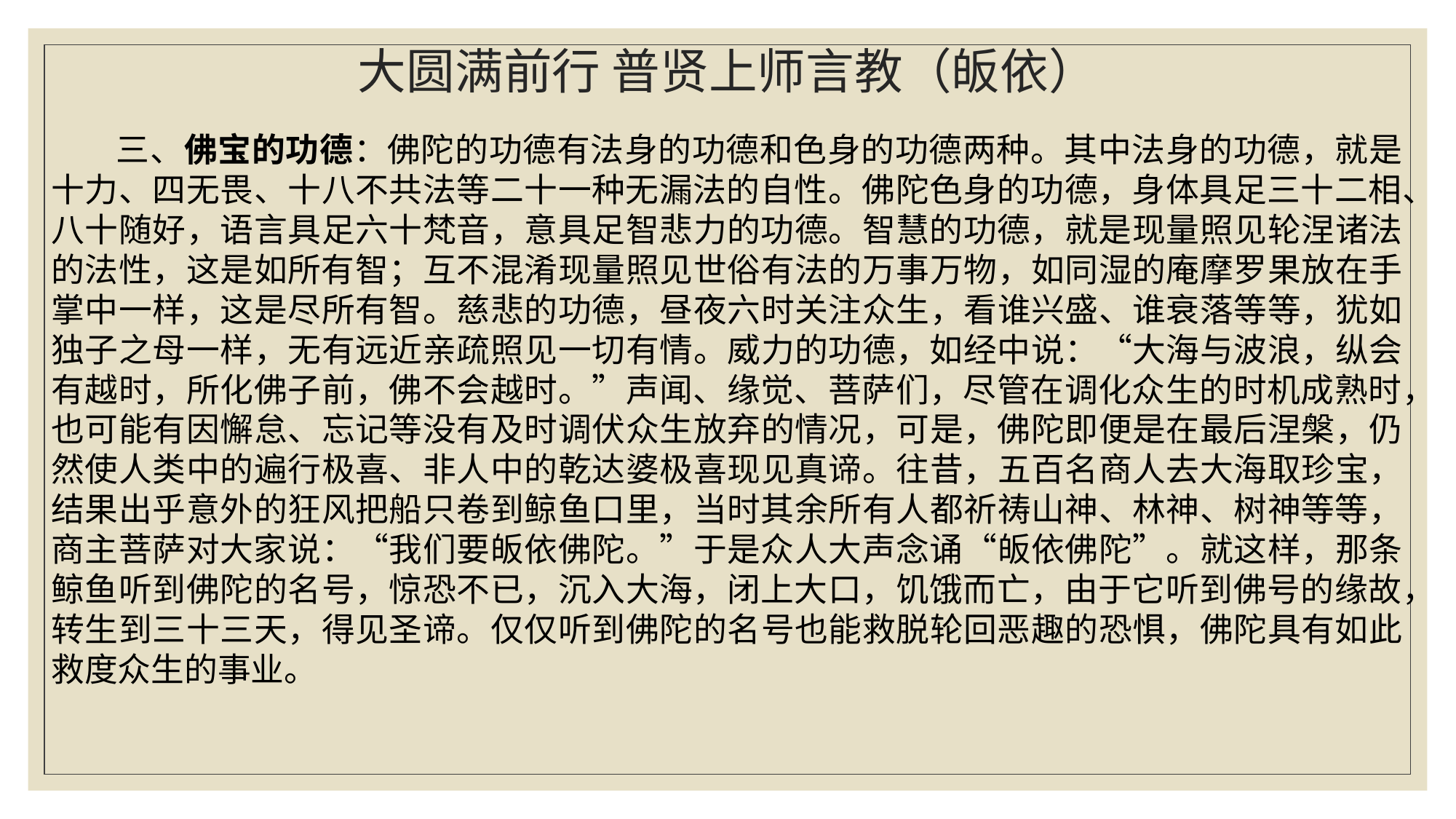

# 大圆满前行 普贤上师言教（皈依）
       三、佛宝的功德：佛陀的功德有法身的功德和色身的功德两种。其中法身的功德，就是十力、四无畏、十八不共法等二十一种无漏法的自性。佛陀色身的功德，身体具足三十二相、八十随好，语言具足六十梵音，意具足智悲力的功德。智慧的功德，就是现量照见轮涅诸法的法性，这是如所有智；互不混淆现量照见世俗有法的万事万物，如同湿的庵摩罗果放在手掌中一样，这是尽所有智。慈悲的功德，昼夜六时关注众生，看谁兴盛、谁衰落等等，犹如独子之母一样，无有远近亲疏照见一切有情。威力的功德，如经中说：“大海与波浪，纵会有越时，所化佛子前，佛不会越时。”声闻、缘觉、菩萨们，尽管在调化众生的时机成熟时，也可能有因懈怠、忘记等没有及时调伏众生放弃的情况，可是，佛陀即便是在最后涅槃，仍然使人类中的遍行极喜、非人中的乾达婆极喜现见真谛。往昔，五百名商人去大海取珍宝，结果出乎意外的狂风把船只卷到鲸鱼口里，当时其余所有人都祈祷山神、林神、树神等等，商主菩萨对大家说：“我们要皈依佛陀。”于是众人大声念诵“皈依佛陀”。就这样，那条鲸鱼听到佛陀的名号，惊恐不已，沉入大海，闭上大口，饥饿而亡，由于它听到佛号的缘故，转生到三十三天，得见圣谛。仅仅听到佛陀的名号也能救脱轮回恶趣的恐惧，佛陀具有如此救度众生的事业。